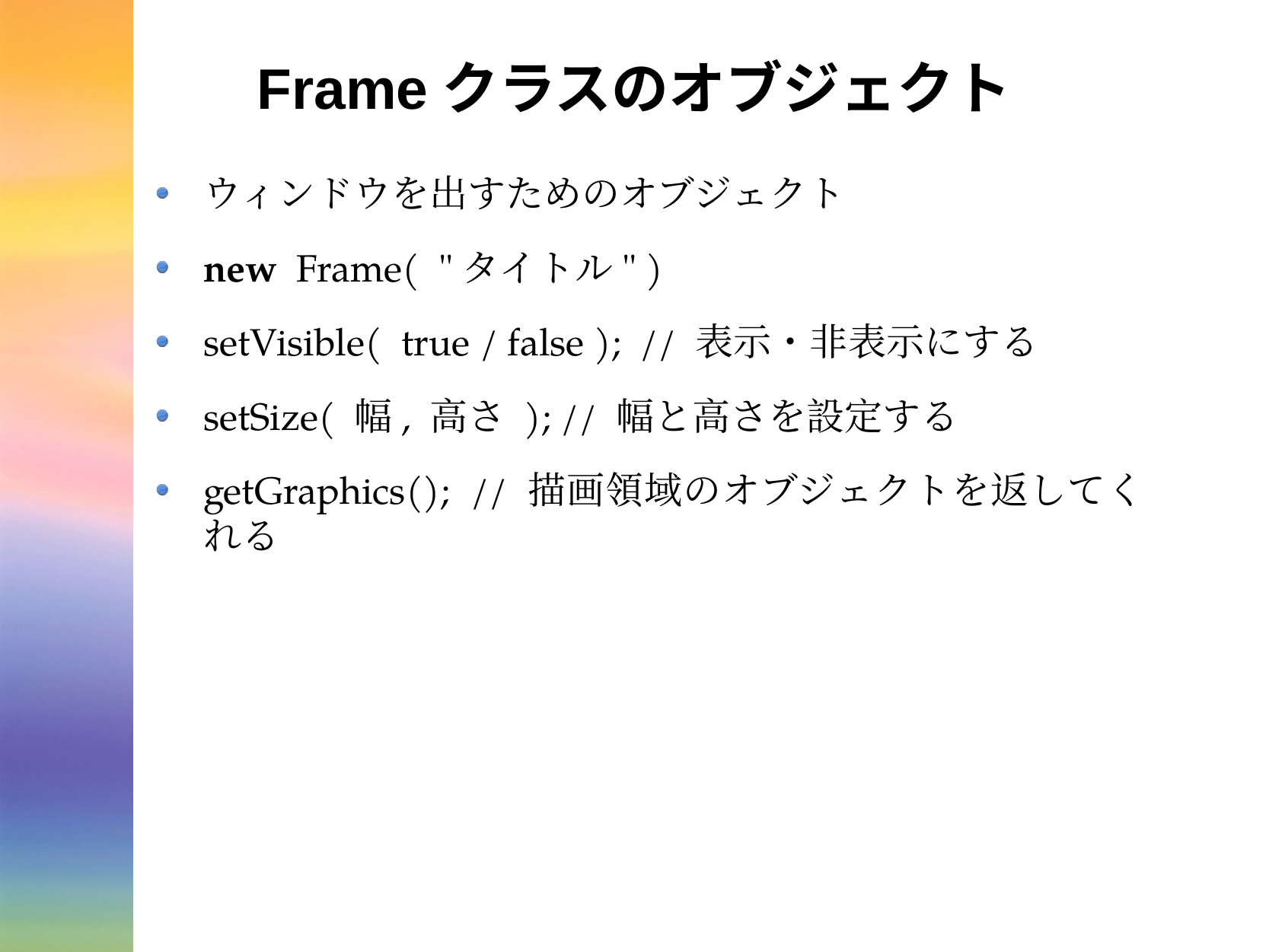

# Frameクラスのオブジェクト
ウィンドウを出すためのオブジェクト
new  Frame(  "タイトル" )
setVisible(  true / false );  // 表示・非表示にする
setSize( 幅, 高さ ); // 幅と高さを設定する
getGraphics();  // 描画領域のオブジェクトを返してくれる